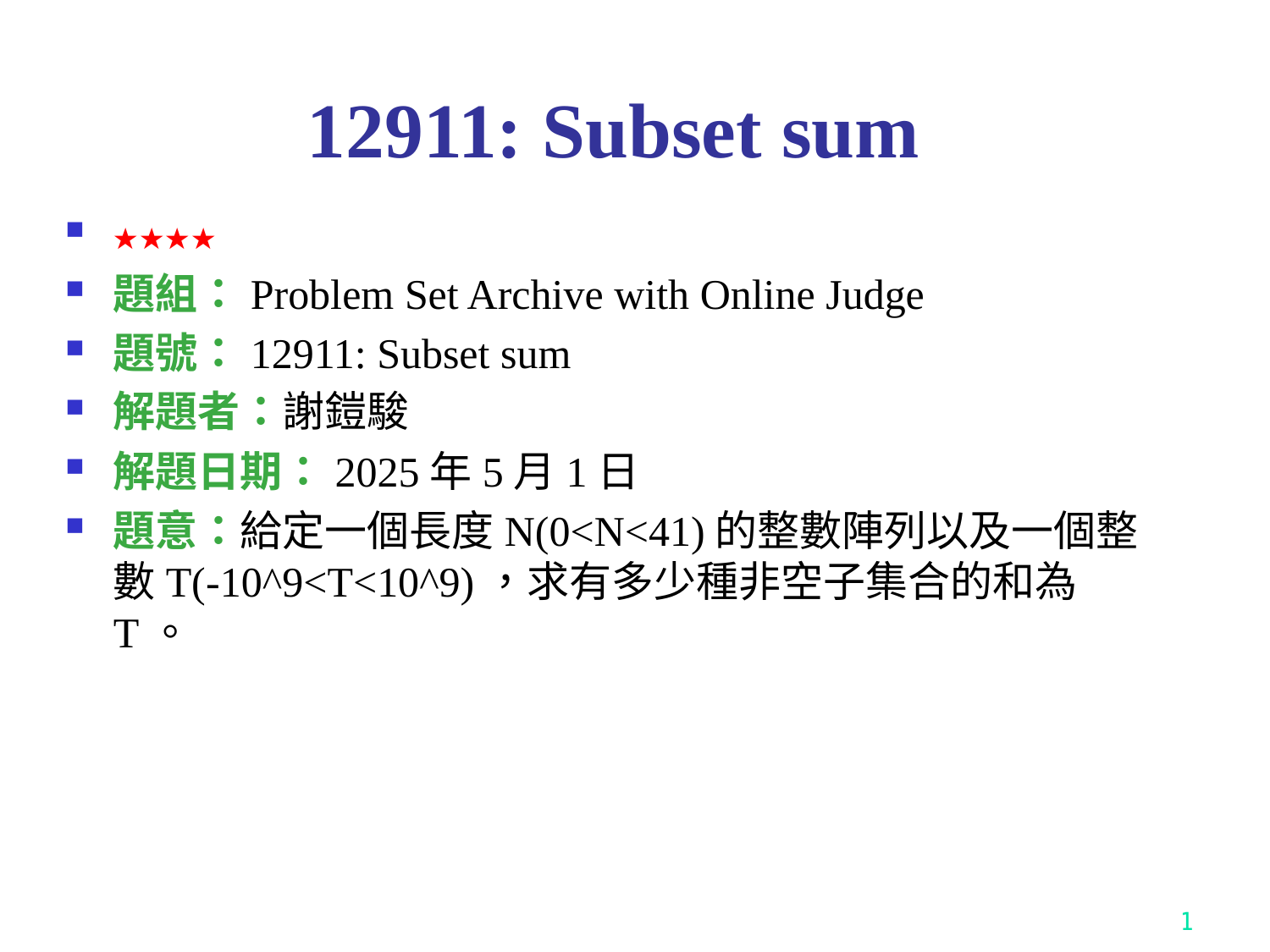

# 12911: Subset sum
★★★★
題組：Problem Set Archive with Online Judge
題號：12911: Subset sum
解題者：謝鎧駿
解題日期：2025年5月1日
題意：給定一個長度N(0<N<41)的整數陣列以及一個整數T(-10^9<T<10^9)，求有多少種非空子集合的和為T。
1